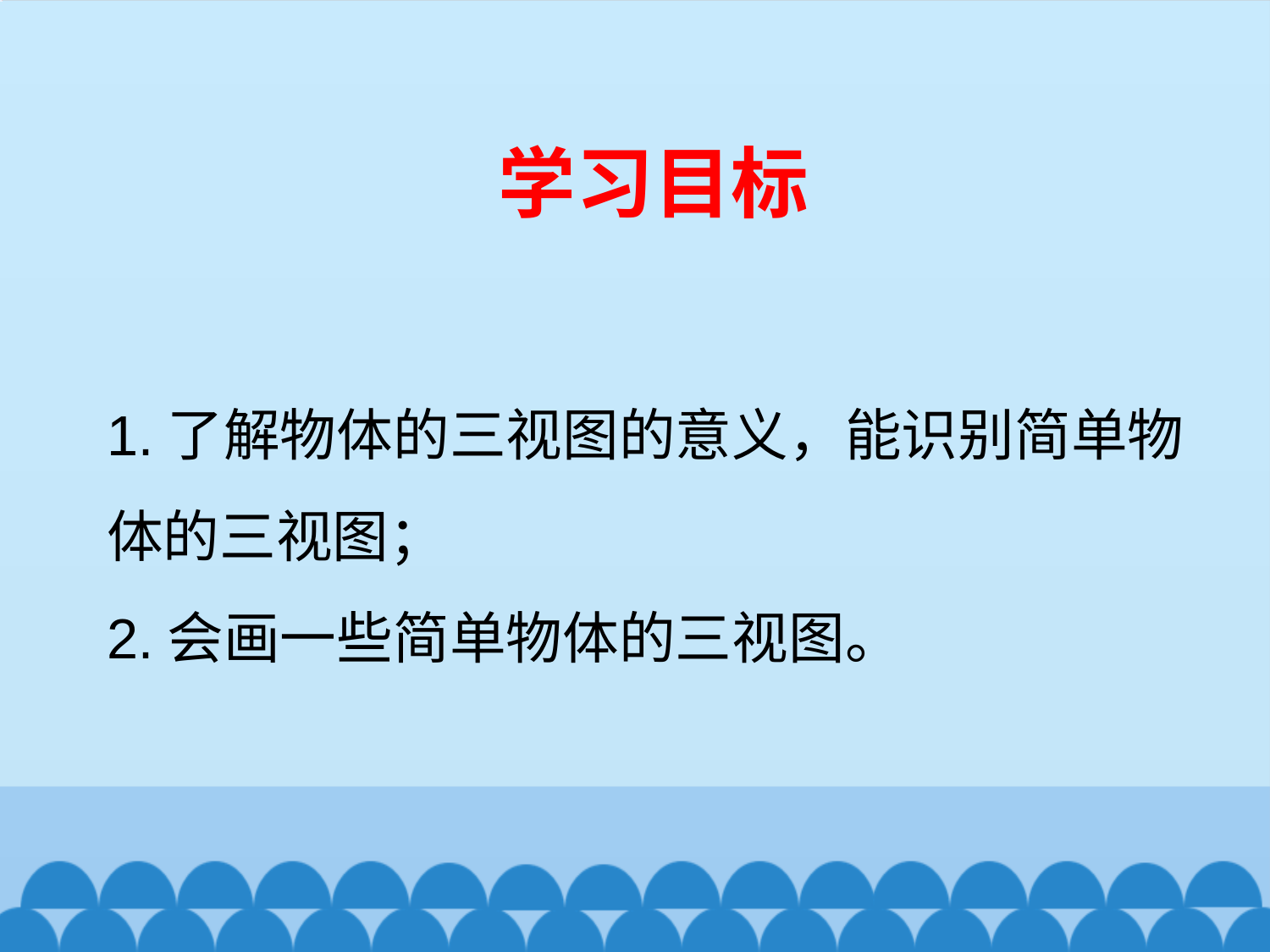

学习目标
1.了解物体的三视图的意义，能识别简单物体的三视图；
2.会画一些简单物体的三视图。